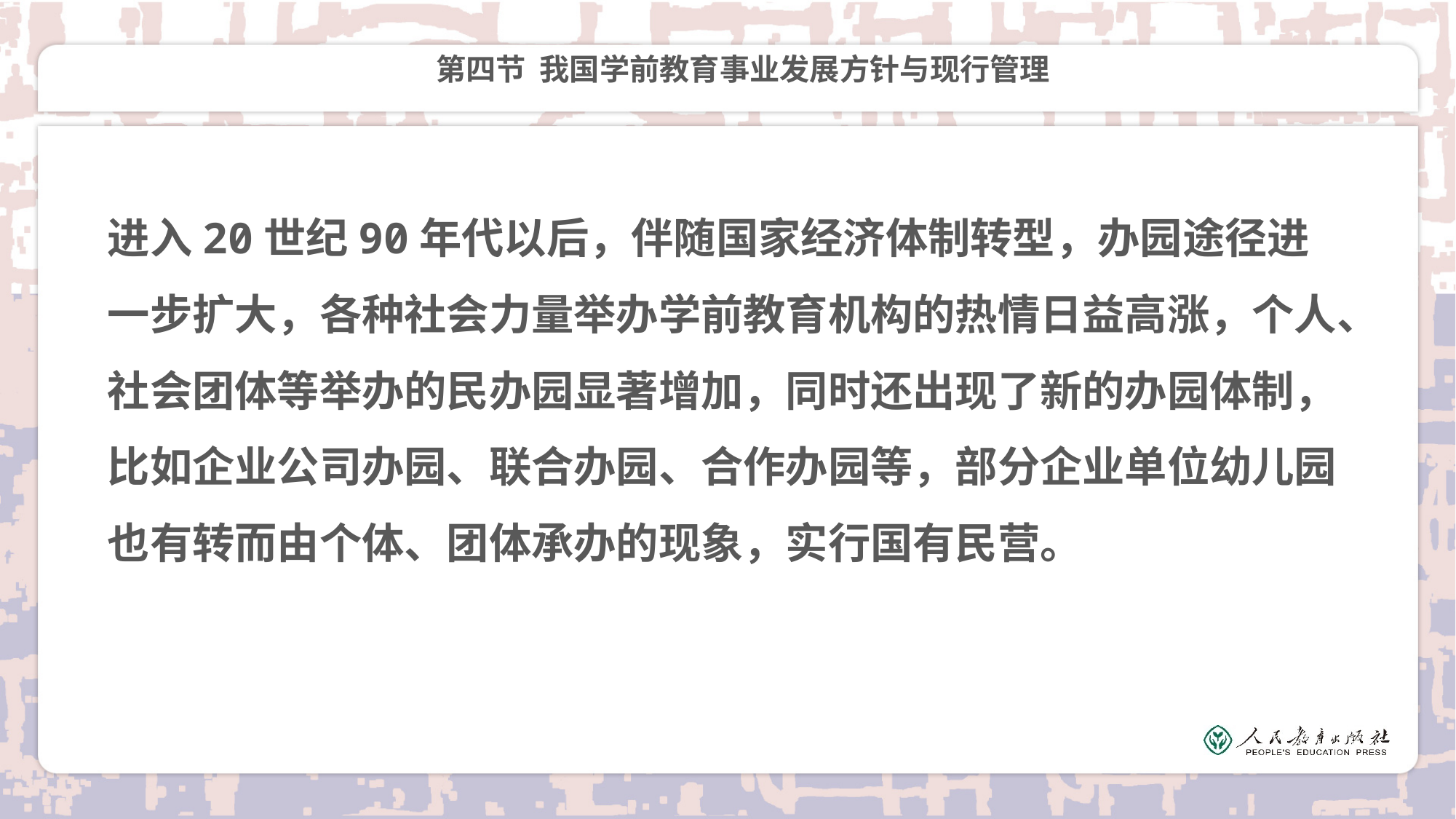

# 第四节  我国学前教育事业发展方针与现行管理
进入20世纪90年代以后，伴随国家经济体制转型，办园途径进一步扩大，各种社会力量举办学前教育机构的热情日益高涨，个人、社会团体等举办的民办园显著增加，同时还出现了新的办园体制，比如企业公司办园、联合办园、合作办园等，部分企业单位幼儿园也有转而由个体、团体承办的现象，实行国有民营。